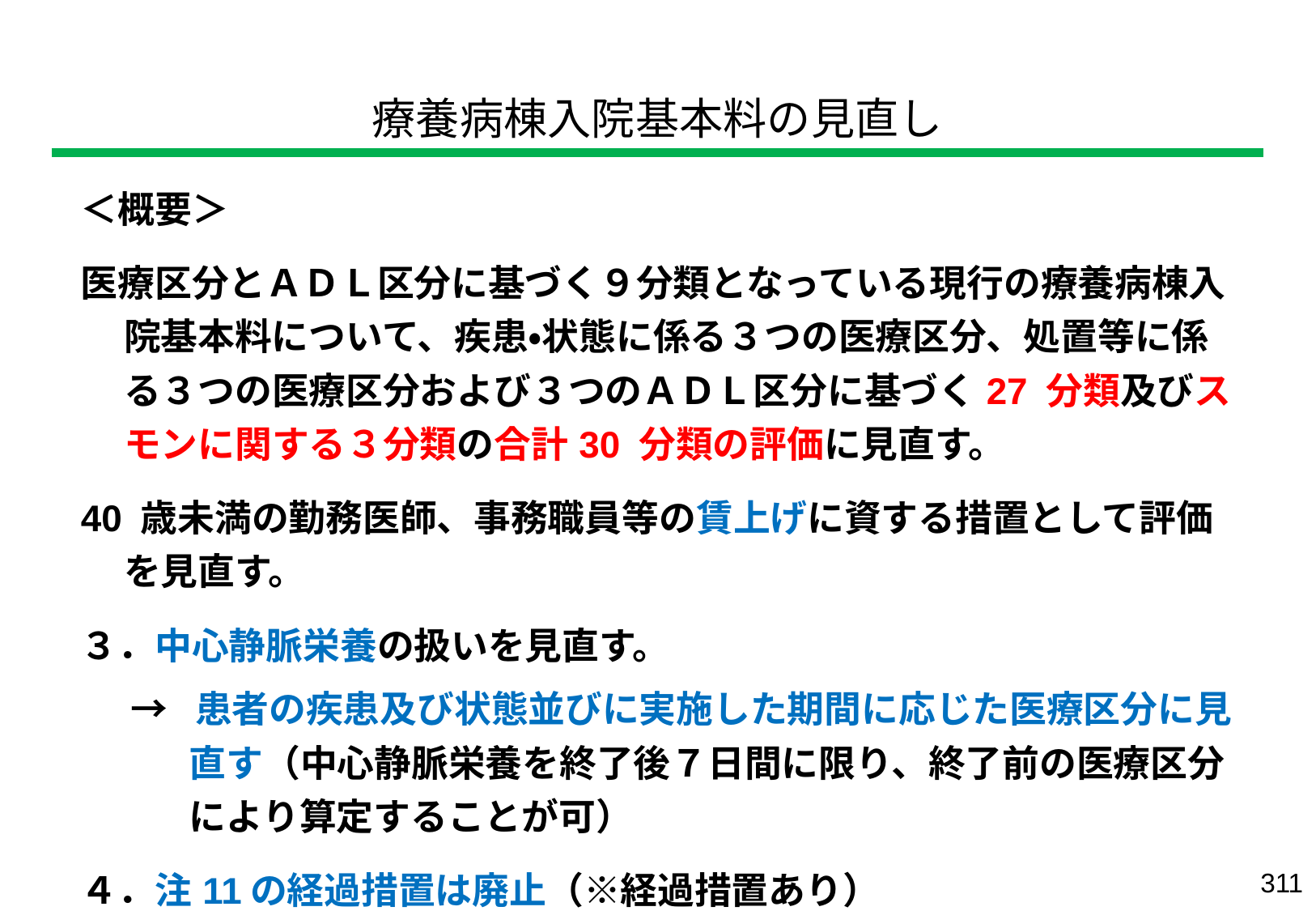

| 療養病棟入院基本料の見直し |
| --- |
| ＜概要＞ 医療区分とＡＤＬ区分に基づく９分類となっている現行の療養病棟入院基本料について、疾患・状態に係る３つの医療区分、処置等に係る３つの医療区分および３つのＡＤＬ区分に基づく27 分類及びスモンに関する３分類の合計30 分類の評価に見直す。 40 歳未満の勤務医師、事務職員等の賃上げに資する措置として評価を見直す。 ３．中心静脈栄養の扱いを見直す。 → 患者の疾患及び状態並びに実施した期間に応じた医療区分に見直す（中心静脈栄養を終了後７日間に限り、終了前の医療区分により算定することが可） ４．注11の経過措置は廃止（※経過措置あり） ５．経腸栄養を開始した場合の加算（経腸栄養管理加算）を新設 |
| --- |
311